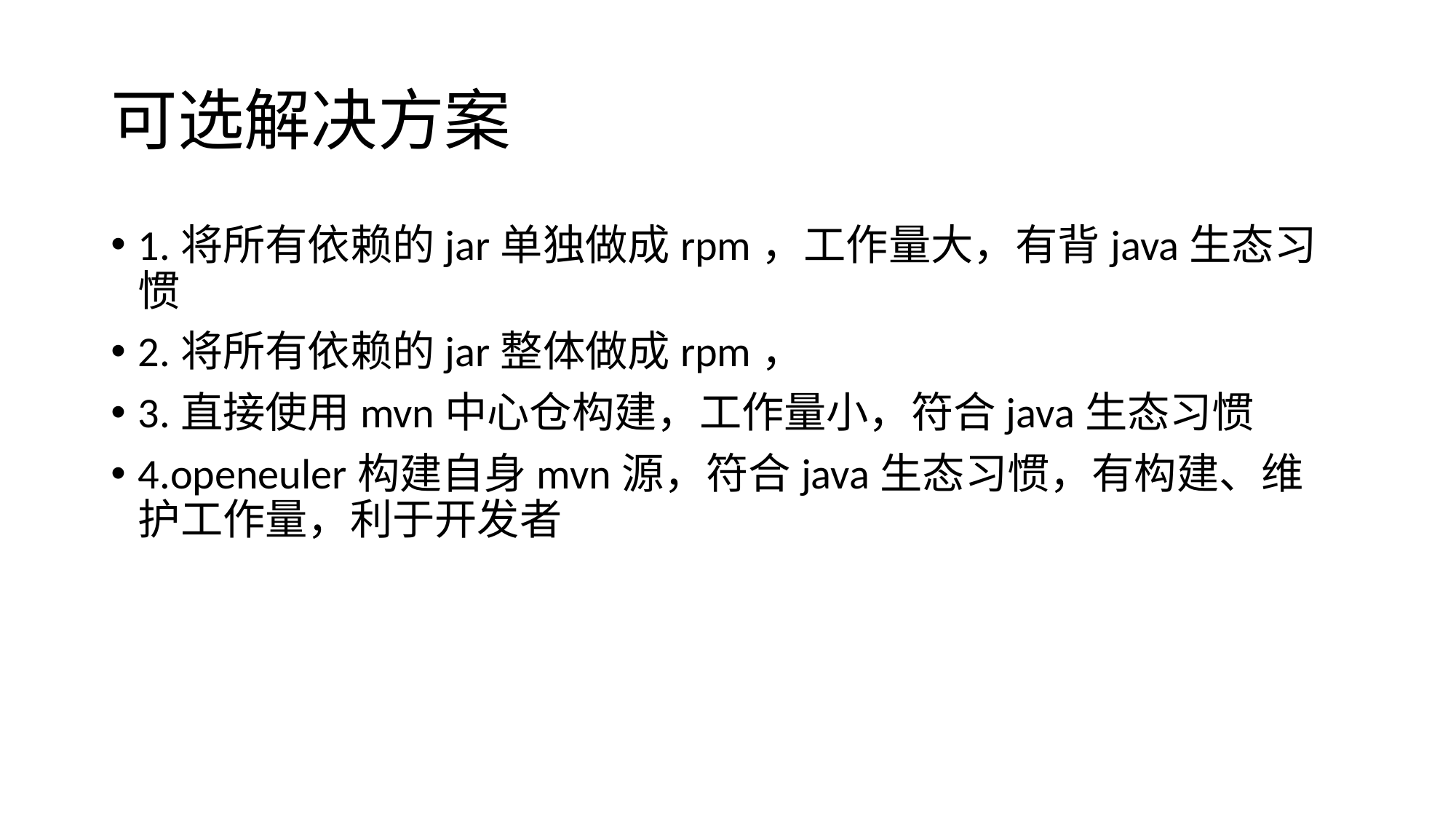

# 可选解决方案
1.将所有依赖的jar单独做成rpm，工作量大，有背java生态习惯
2.将所有依赖的jar整体做成rpm，
3.直接使用mvn中心仓构建，工作量小，符合java生态习惯
4.openeuler构建自身mvn源，符合java生态习惯，有构建、维护工作量，利于开发者